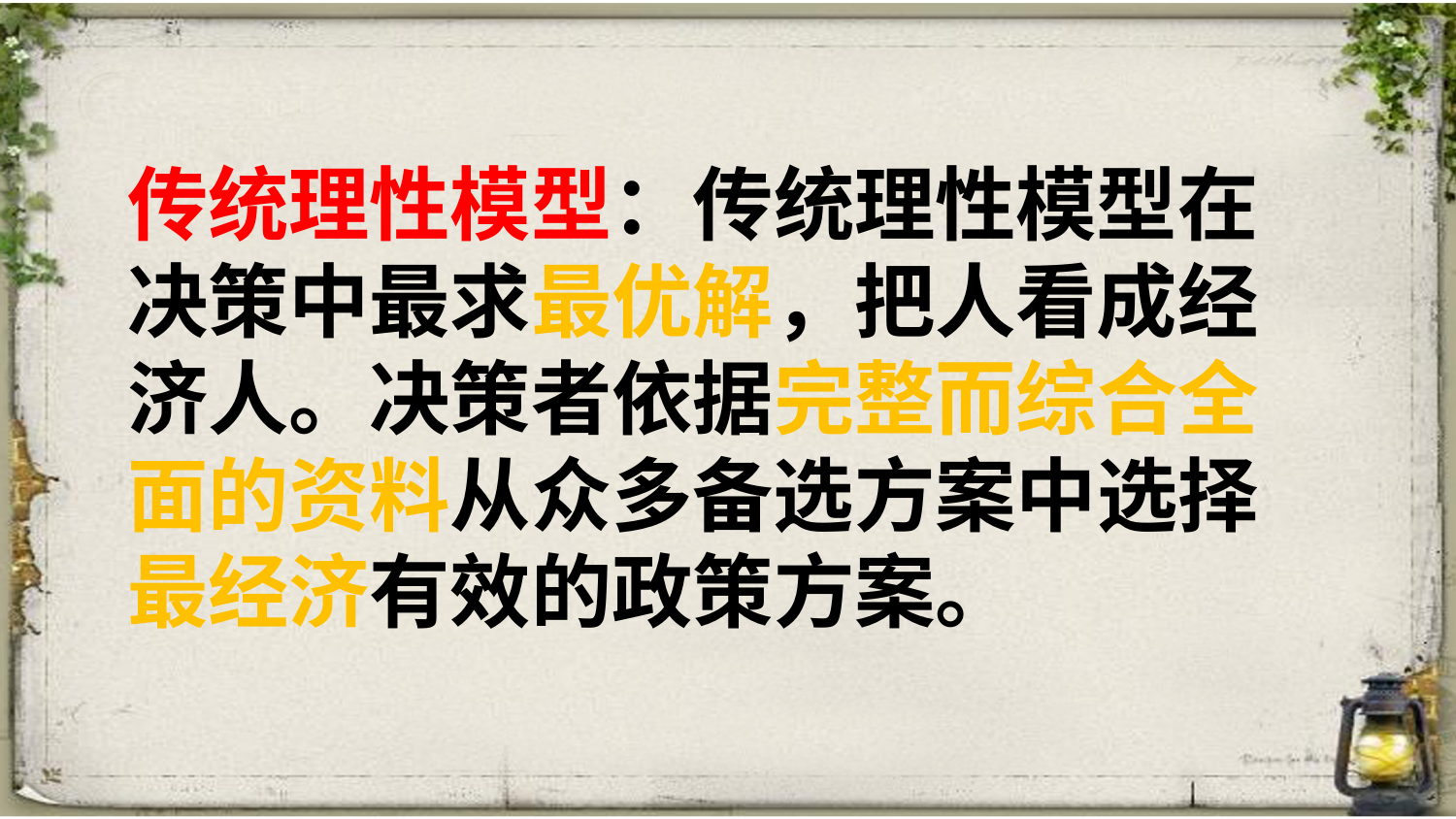

传统理性模型：传统理性模型在决策中最求最优解，把人看成经济人。决策者依据完整而综合全面的资料从众多备选方案中选择最经济有效的政策方案。